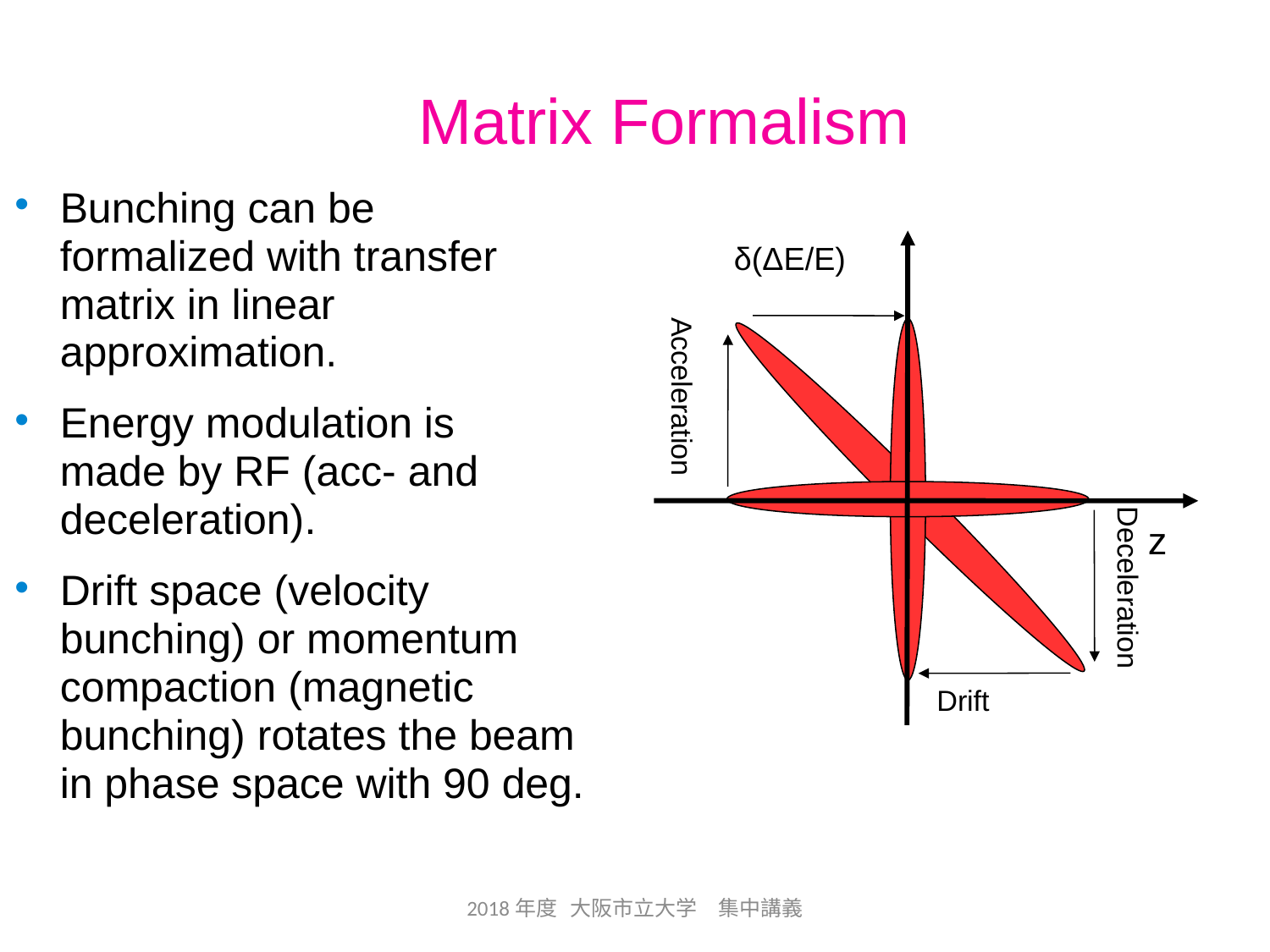

# Matrix Formalism
Bunching can be
formalized with transfer matrix in linear approximation.
Energy modulation is
made by RF (acc- and deceleration).
Drift space (velocity bunching) or momentum compaction (magnetic bunching) rotates the beam in phase space with 90 deg.

δ(ΔE/E)

Acceleration

z
Deceleration

Drift
2018年度  大阪市立大学　集中講義